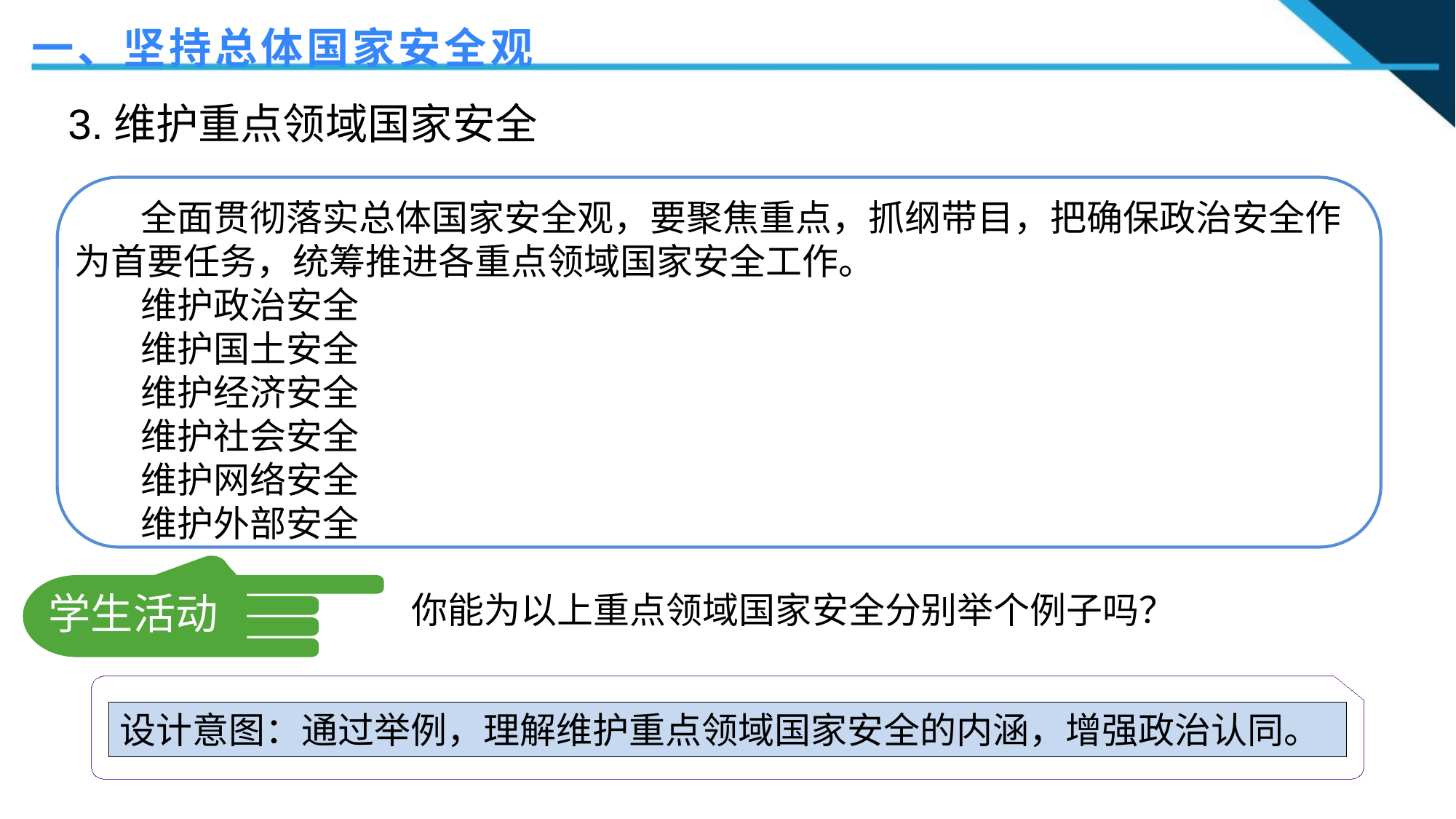

一、坚持总体国家安全观

3.维护重点领域国家安全

       全面贯彻落实总体国家安全观，要聚焦重点，抓纲带目，把确保政治安全作为首要任务，统筹推进各重点领域国家安全工作。
       维护政治安全
       维护国土安全
       维护经济安全
       维护社会安全
       维护网络安全
       维护外部安全
学生活动
你能为以上重点领域国家安全分别举个例子吗？

设计意图：通过举例，理解维护重点领域国家安全的内涵，增强政治认同。